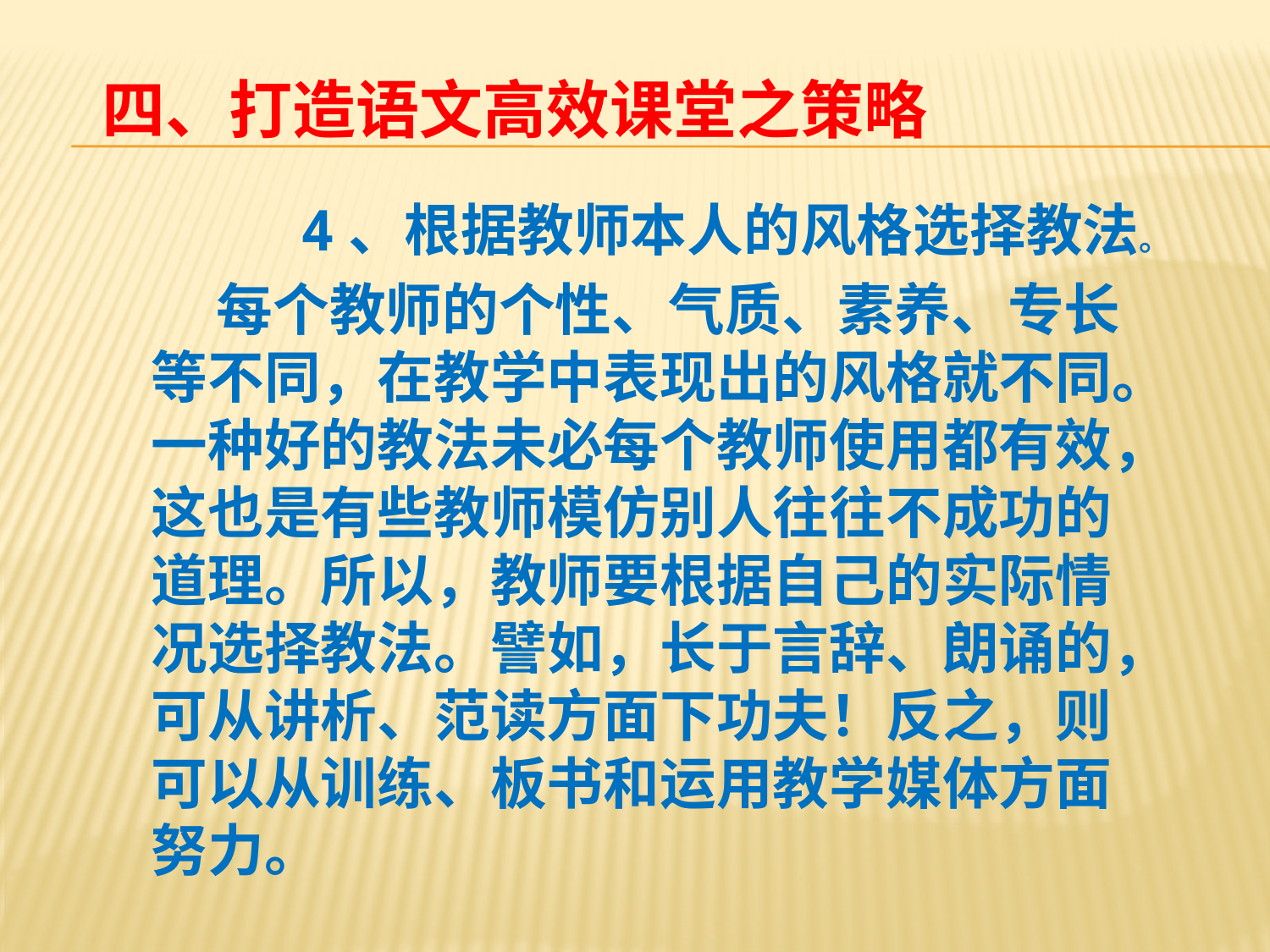

# 四、打造语文高效课堂之策略
     4、根据教师本人的风格选择教法。
    每个教师的个性、气质、素养、专长等不同，在教学中表现出的风格就不同。一种好的教法未必每个教师使用都有效，这也是有些教师模仿别人往往不成功的道理。所以，教师要根据自己的实际情况选择教法。譬如，长于言辞、朗诵的，可从讲析、范读方面下功夫！反之，则可以从训练、板书和运用教学媒体方面努力。